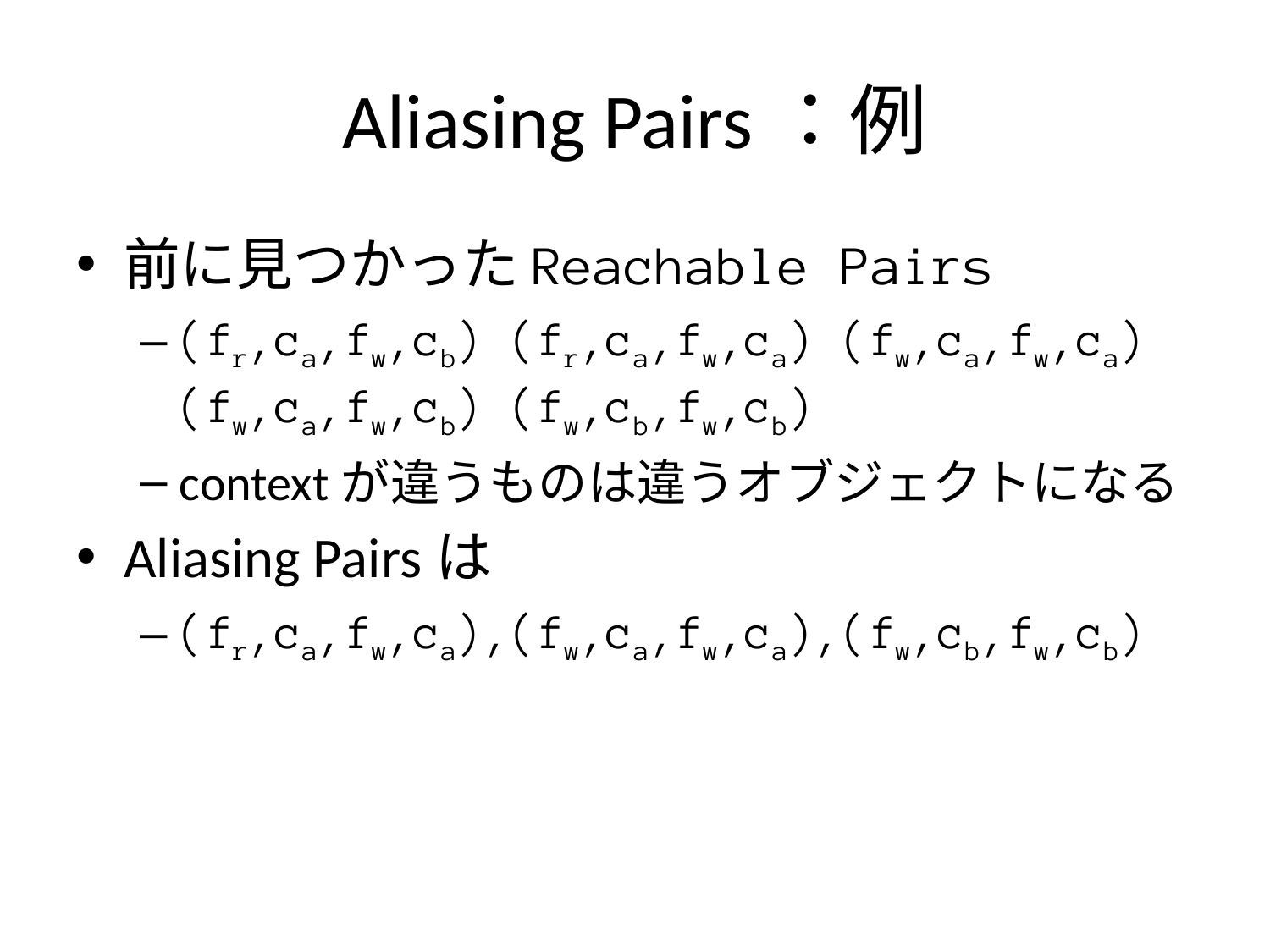

# Aliasing Pairs：例
前に見つかったReachable Pairs
(fr,ca,fw,cb) (fr,ca,fw,ca) (fw,ca,fw,ca) (fw,ca,fw,cb) (fw,cb,fw,cb)
contextが違うものは違うオブジェクトになる
Aliasing Pairsは
(fr,ca,fw,ca),(fw,ca,fw,ca),(fw,cb,fw,cb)